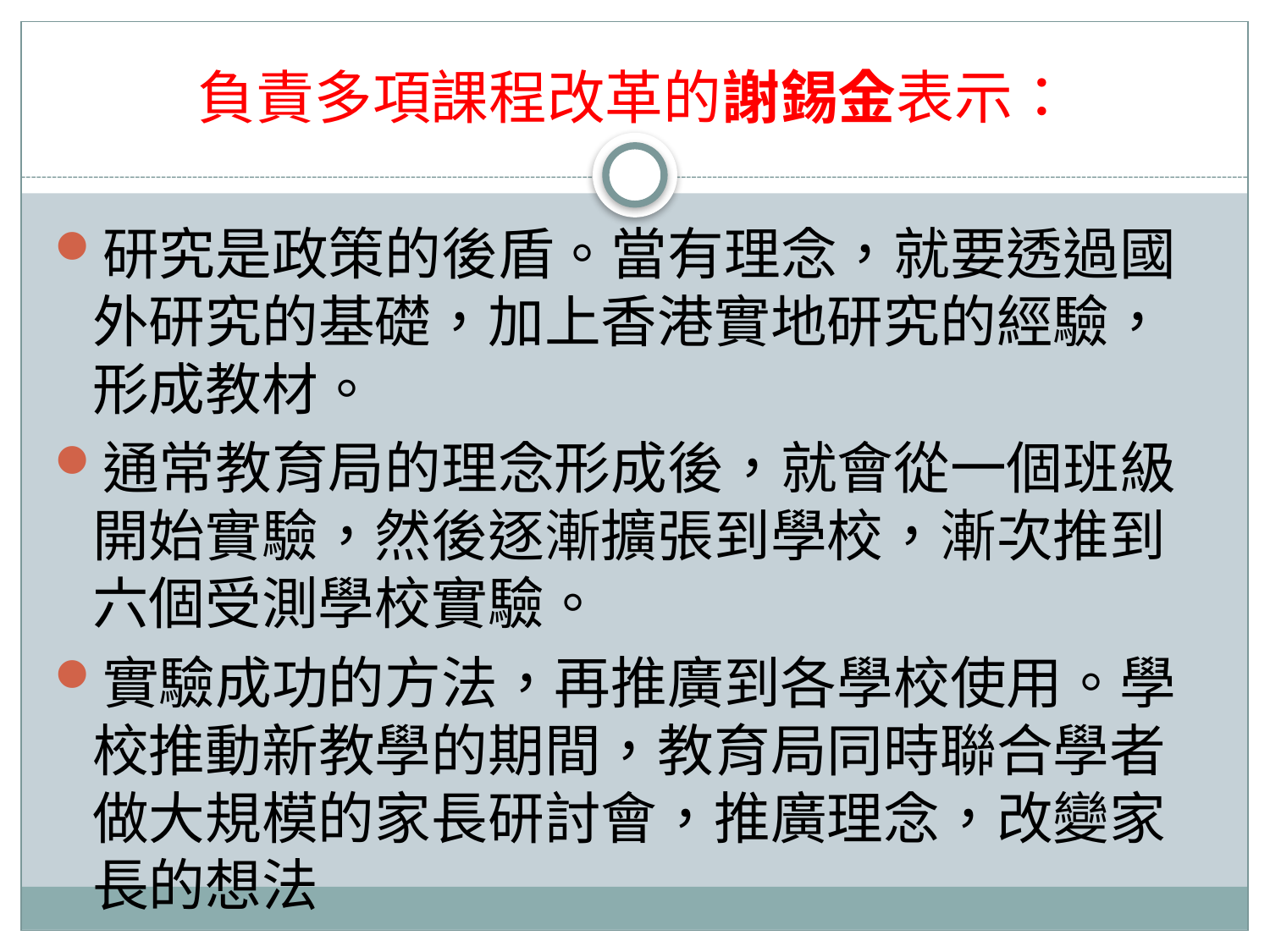

# 負責多項課程改革的謝錫金表示：
研究是政策的後盾。當有理念，就要透過國外研究的基礎，加上香港實地研究的經驗，形成教材。
通常教育局的理念形成後，就會從一個班級開始實驗，然後逐漸擴張到學校，漸次推到六個受測學校實驗。
實驗成功的方法，再推廣到各學校使用。學校推動新教學的期間，教育局同時聯合學者做大規模的家長研討會，推廣理念，改變家長的想法